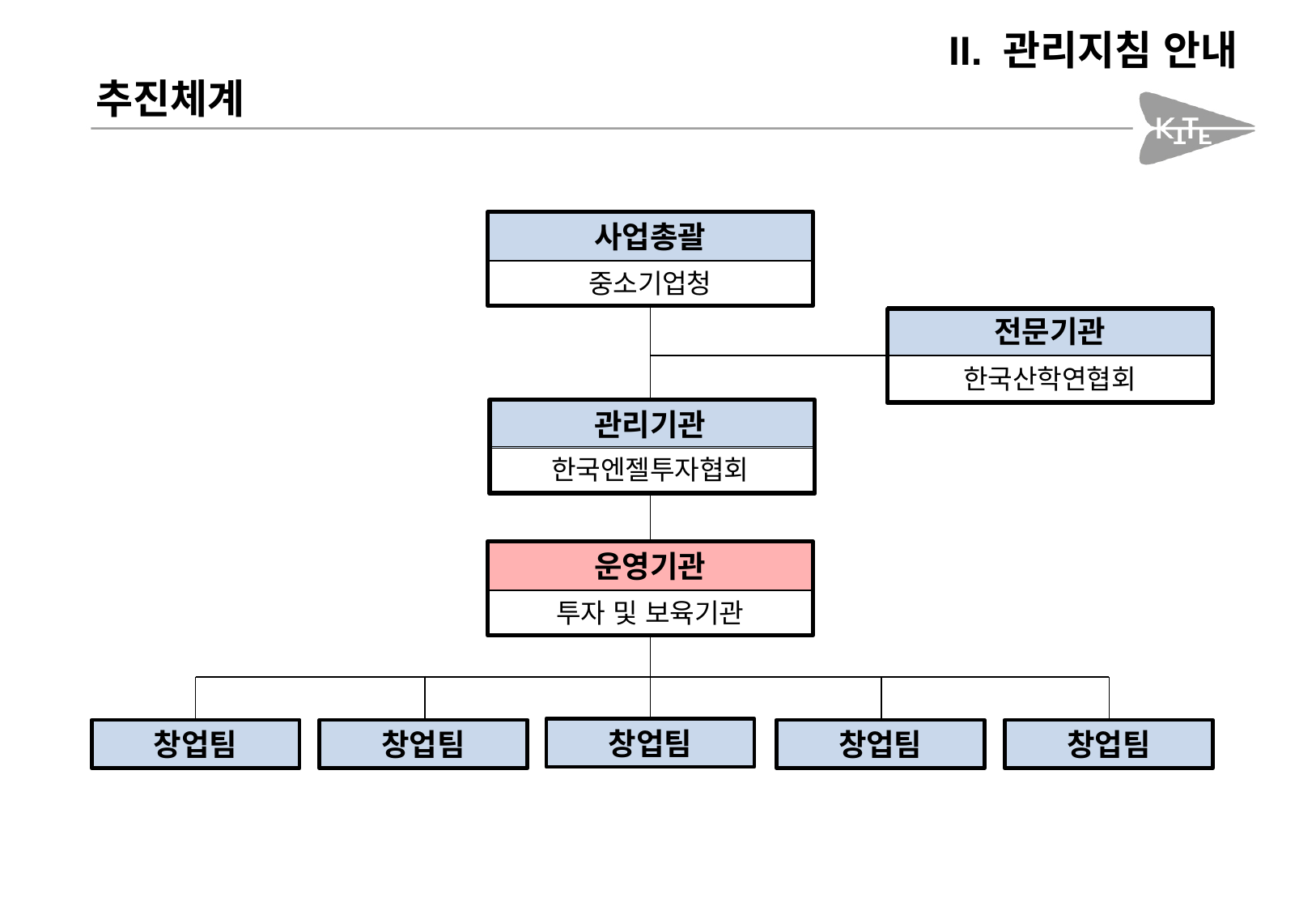

II. 관리지침 안내
추진체계
사업총괄
중소기업청

전문기관
한국산학연협회

관리기관
한국엔젤투자협회

운영기관

투자 및 보육기관
창업팀
창업팀
창업팀
창업팀
창업팀